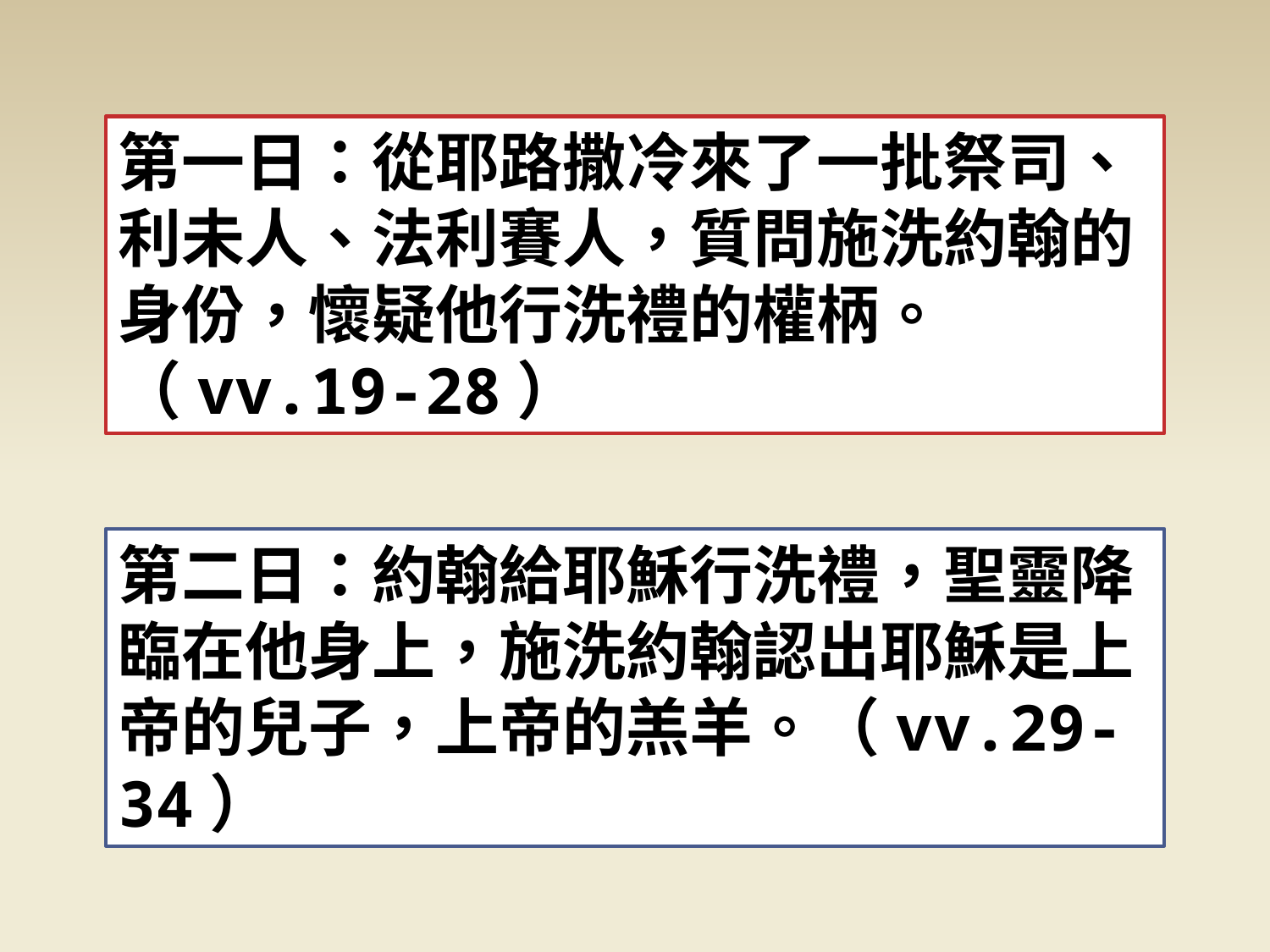

第一日：從耶路撒冷來了一批祭司、利未人、法利賽人，質問施洗約翰的身份，懷疑他行洗禮的權柄。（vv.19-28）
第二日：約翰給耶穌行洗禮，聖靈降臨在他身上，施洗約翰認出耶穌是上帝的兒子，上帝的羔羊。（vv.29-34）